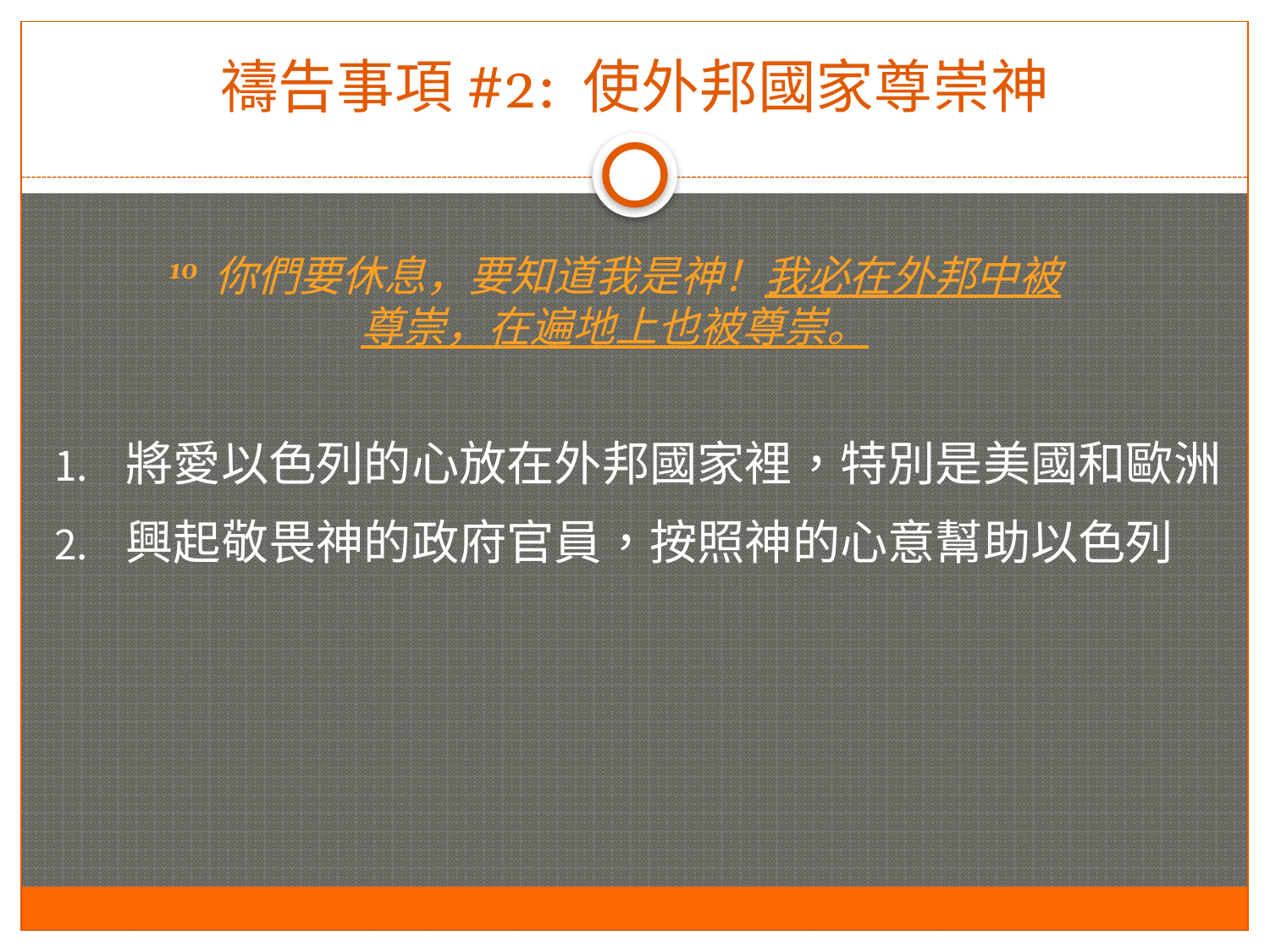

# 禱告事項#2: 使外邦國家尊崇神
10 你們要休息，要知道我是神！我必在外邦中被尊崇，在遍地上也被尊崇。
將愛以色列的心放在外邦國家裡，特別是美國和歐洲
興起敬畏神的政府官員，按照神的心意幫助以色列